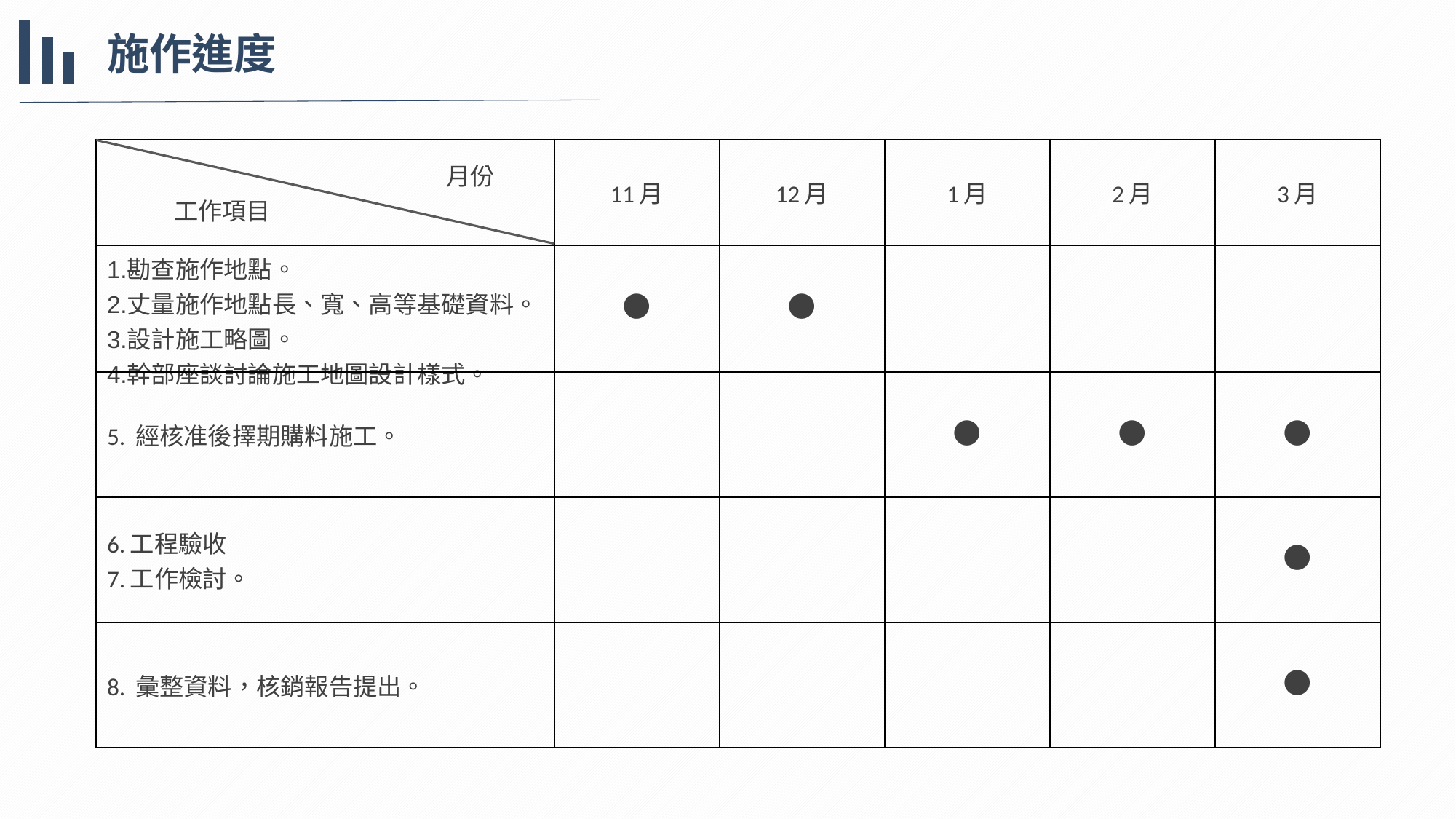

施作進度

| 月份 工作項目 | 11月 | 12月 | 1月 | 2月 | 3月 |
| --- | --- | --- | --- | --- | --- |
| 勘查施作地點。 丈量施作地點長、寬、高等基礎資料。 設計施工略圖。 幹部座談討論施工地圖設計樣式。 | ● | ● |  |  |  |
| 5. 經核准後擇期購料施工。 |  |  | ● | ● | ● |
| 6.工程驗收 7.工作檢討。 |  |  |  |  | ● |
| 8. 彙整資料，核銷報告提出。 |  |  |  |  | ● |